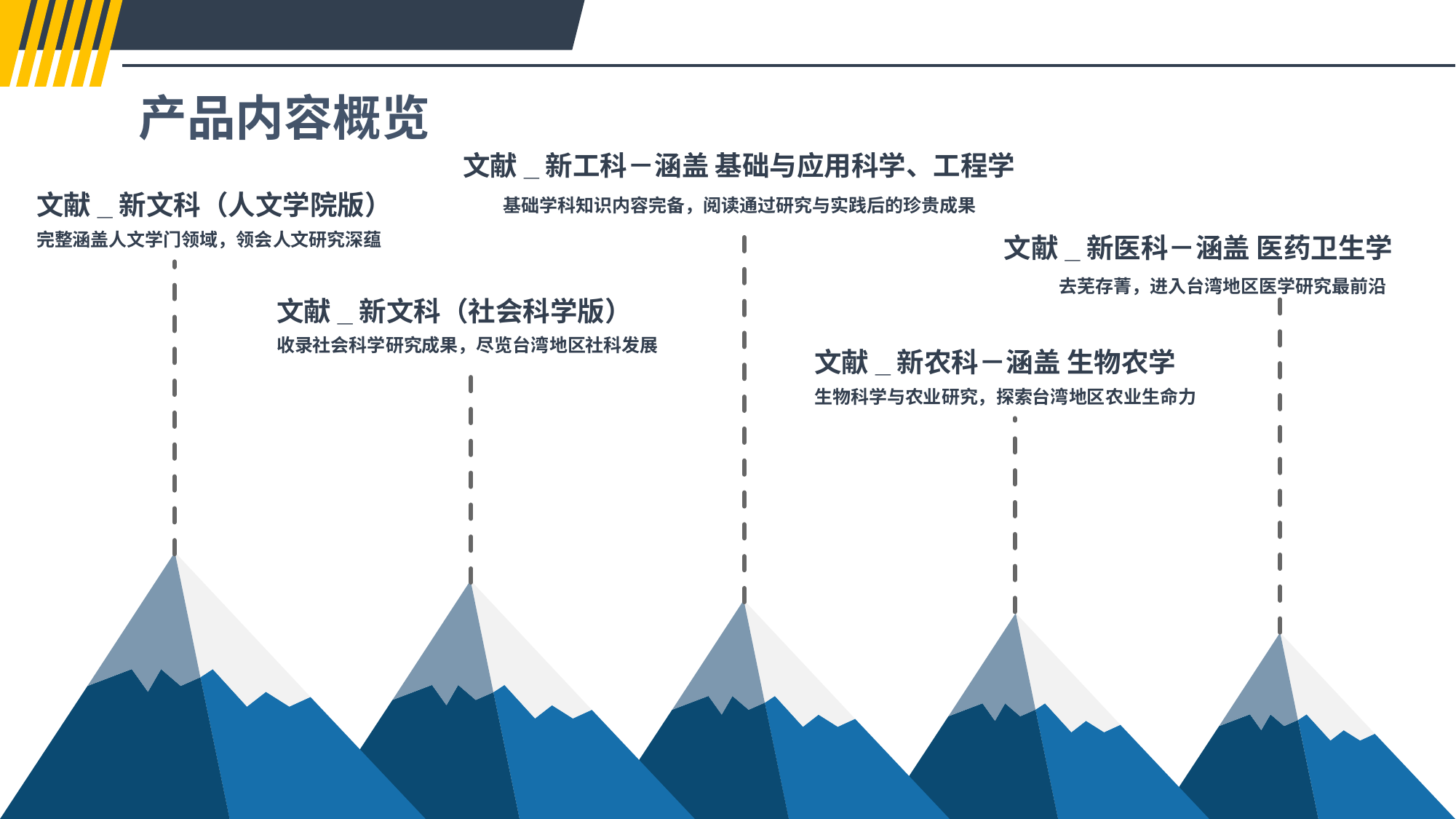

产品内容概览
文献_新工科－涵盖 基础与应用科学、工程学

基础学科知识内容完备，阅读通过研究与实践后的珍贵成果

文献_新文科（人文学院版）
完整涵盖人文学门领域，领会人文研究深蕴
文献_新医科－涵盖 医药卫生学

去芜存菁，进入台湾地区医学研究最前沿
文献_新文科（社会科学版）

收录社会科学研究成果，尽览台湾地区社科发展

文献_新农科－涵盖 生物农学

生物科学与农业研究，探索台湾地区农业生命力